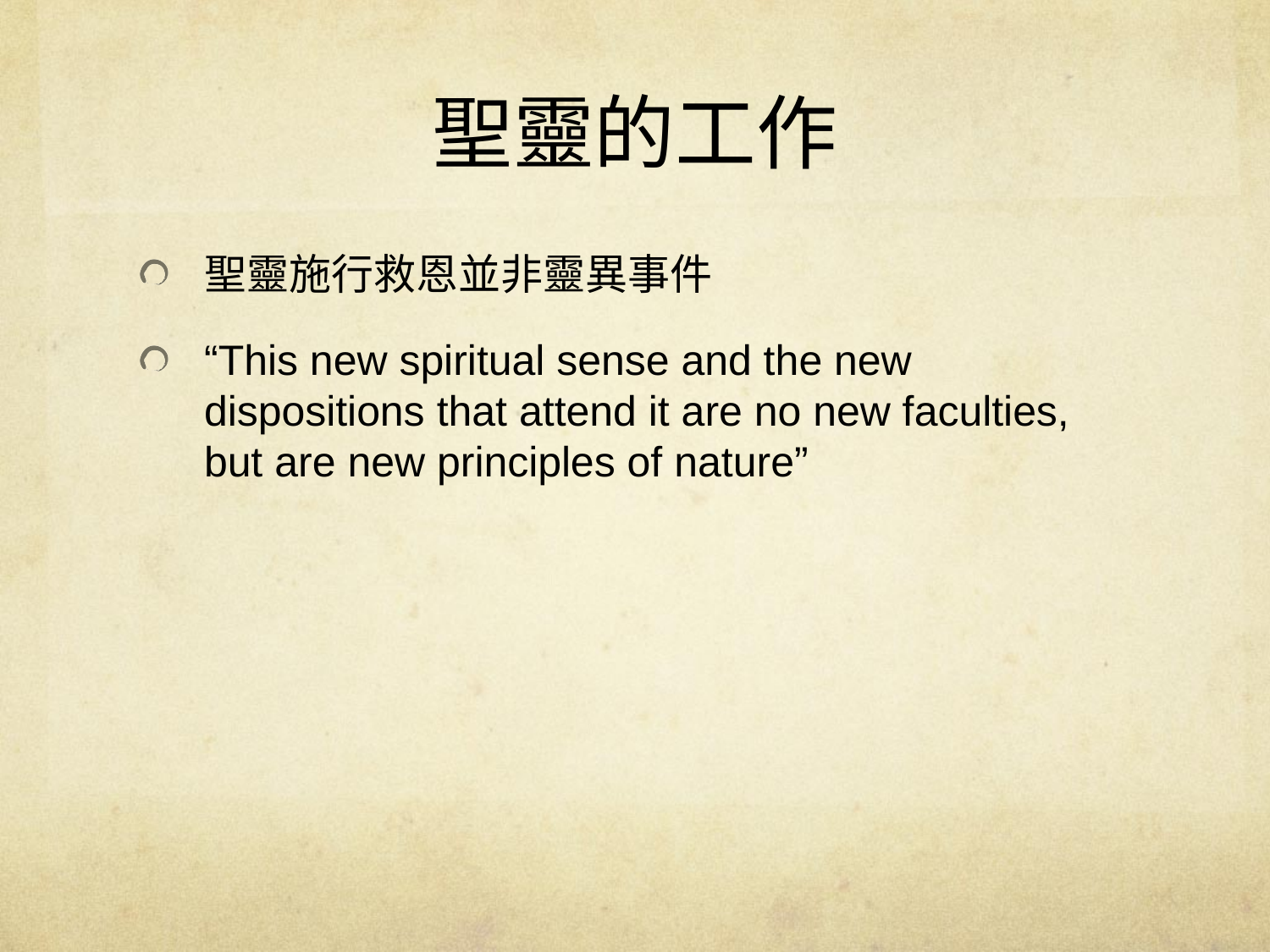

# 聖靈的工作
聖靈施行救恩並非靈異事件
“This new spiritual sense and the new dispositions that attend it are no new faculties, but are new principles of nature”